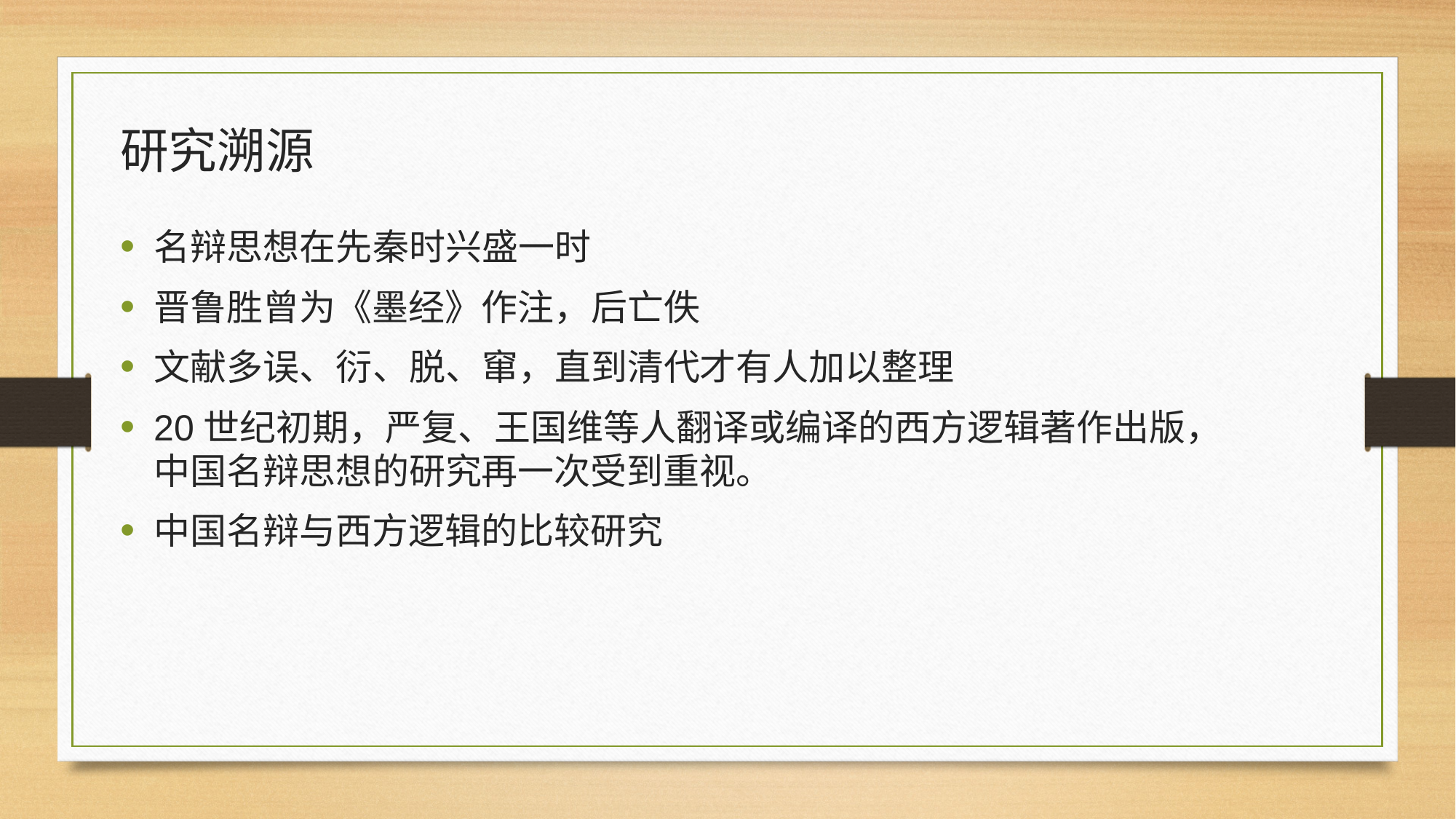

研究溯源
名辩思想在先秦时兴盛一时
晋鲁胜曾为《墨经》作注，后亡佚
文献多误、衍、脱、窜，直到清代才有人加以整理
20世纪初期，严复、王国维等人翻译或编译的西方逻辑著作出版，中国名辩思想的研究再一次受到重视。
中国名辩与西方逻辑的比较研究